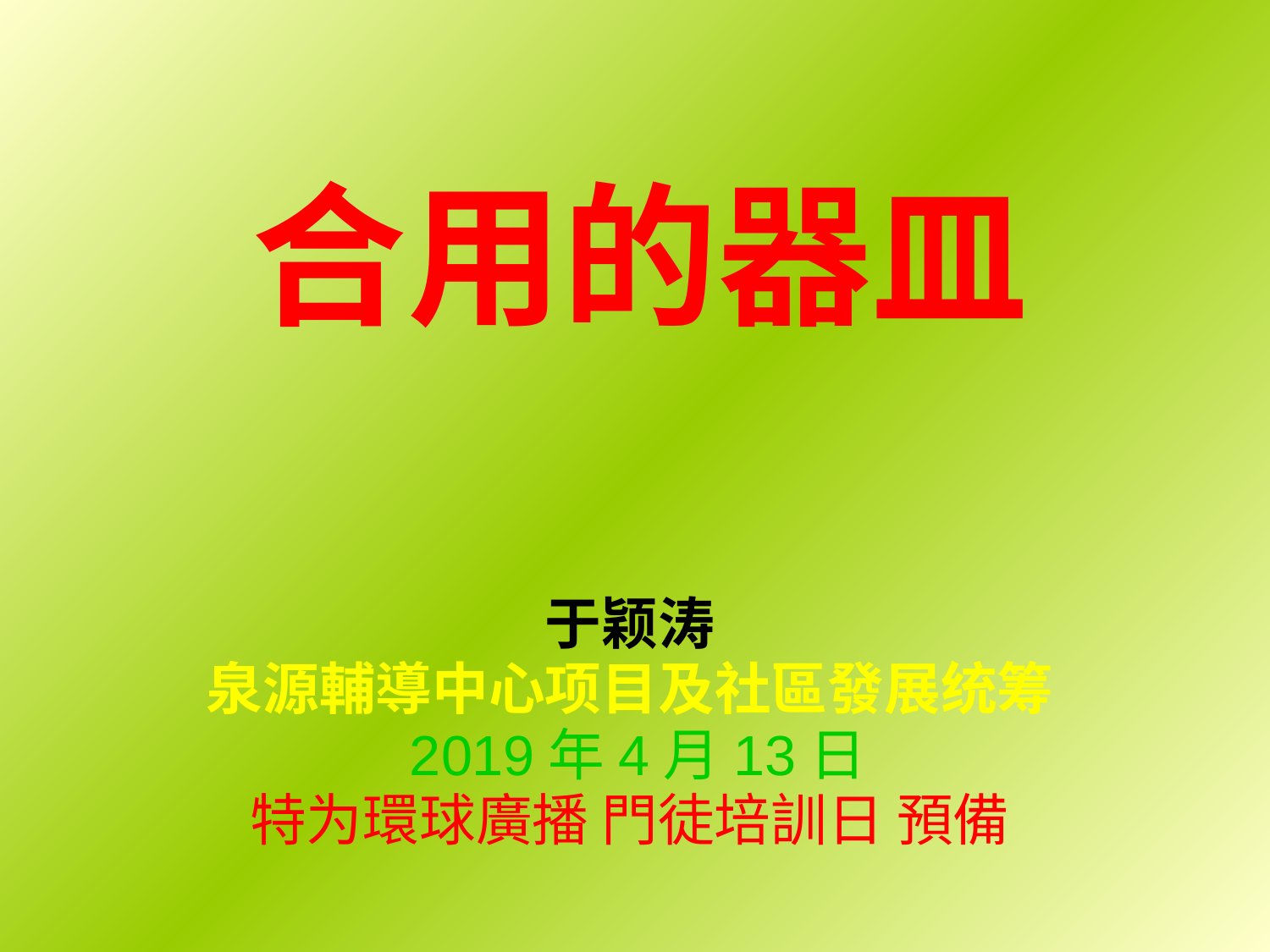

合用的器皿
于颖涛
泉源輔導中心项目及社區發展统筹
 2019年4月13日
特为環球廣播 門徒培訓日 預備